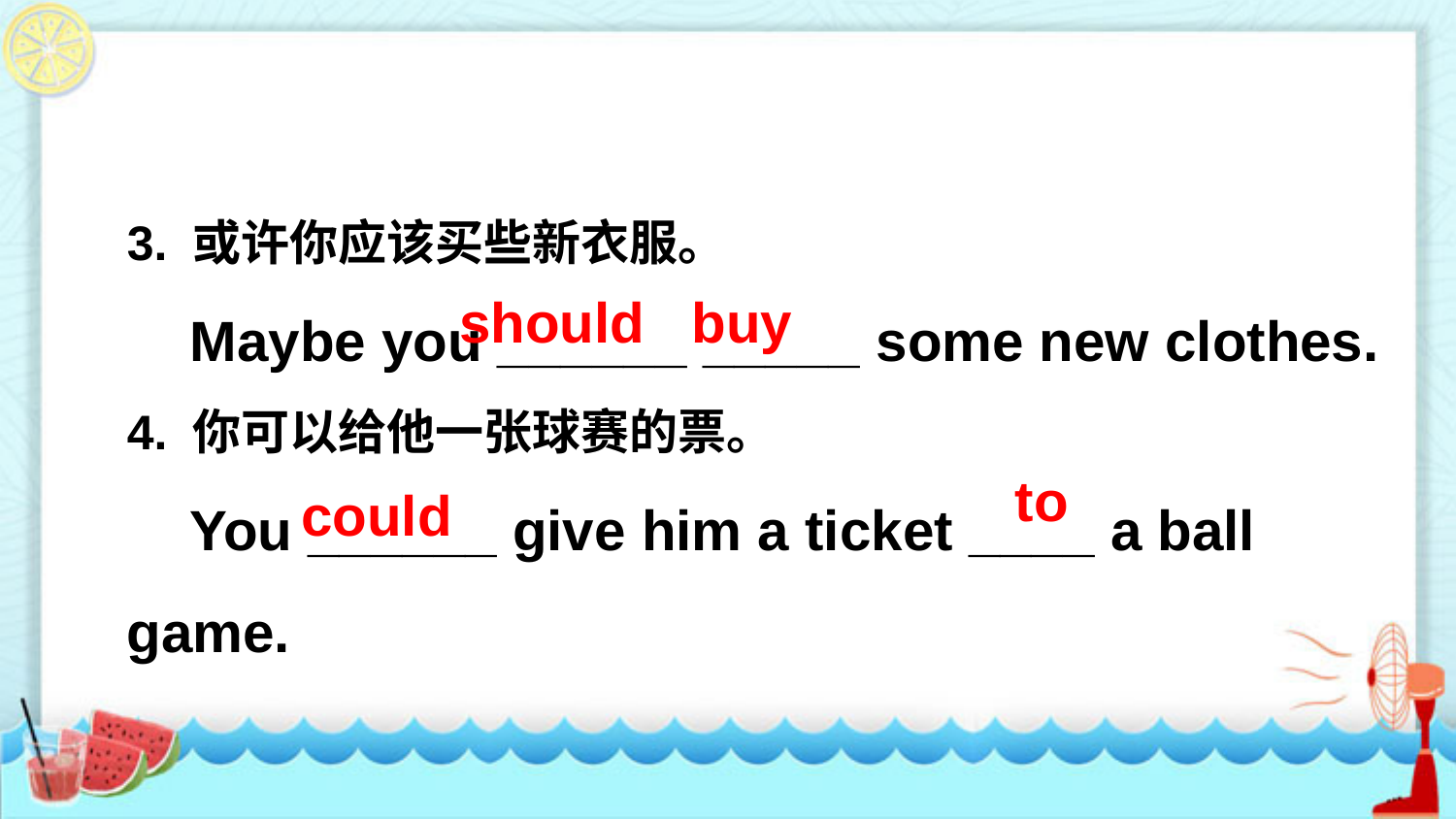

3. 或许你应该买些新衣服。
    Maybe you ______ _____ some new clothes.
4. 你可以给他一张球赛的票。
    You ______ give him a ticket ____ a ball game.
should   buy
to
could